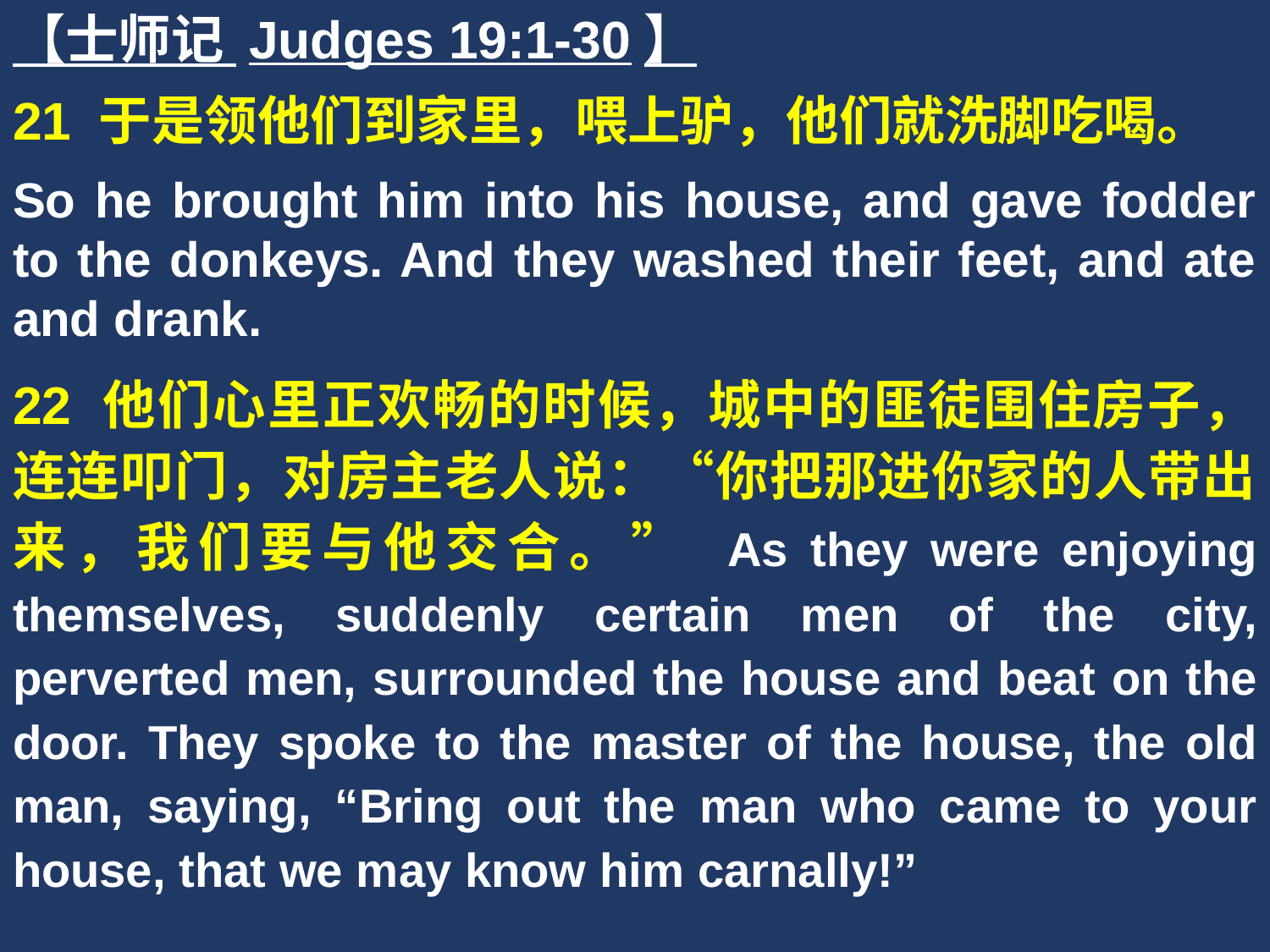

【士师记 Judges 19:1-30】
21 于是领他们到家里，喂上驴，他们就洗脚吃喝。
So he brought him into his house, and gave fodder to the donkeys. And they washed their feet, and ate and drank.
22 他们心里正欢畅的时候，城中的匪徒围住房子，连连叩门，对房主老人说：“你把那进你家的人带出来，我们要与他交合。” As they were enjoying themselves, suddenly certain men of the city, perverted men, surrounded the house and beat on the door. They spoke to the master of the house, the old man, saying, “Bring out the man who came to your house, that we may know him carnally!”